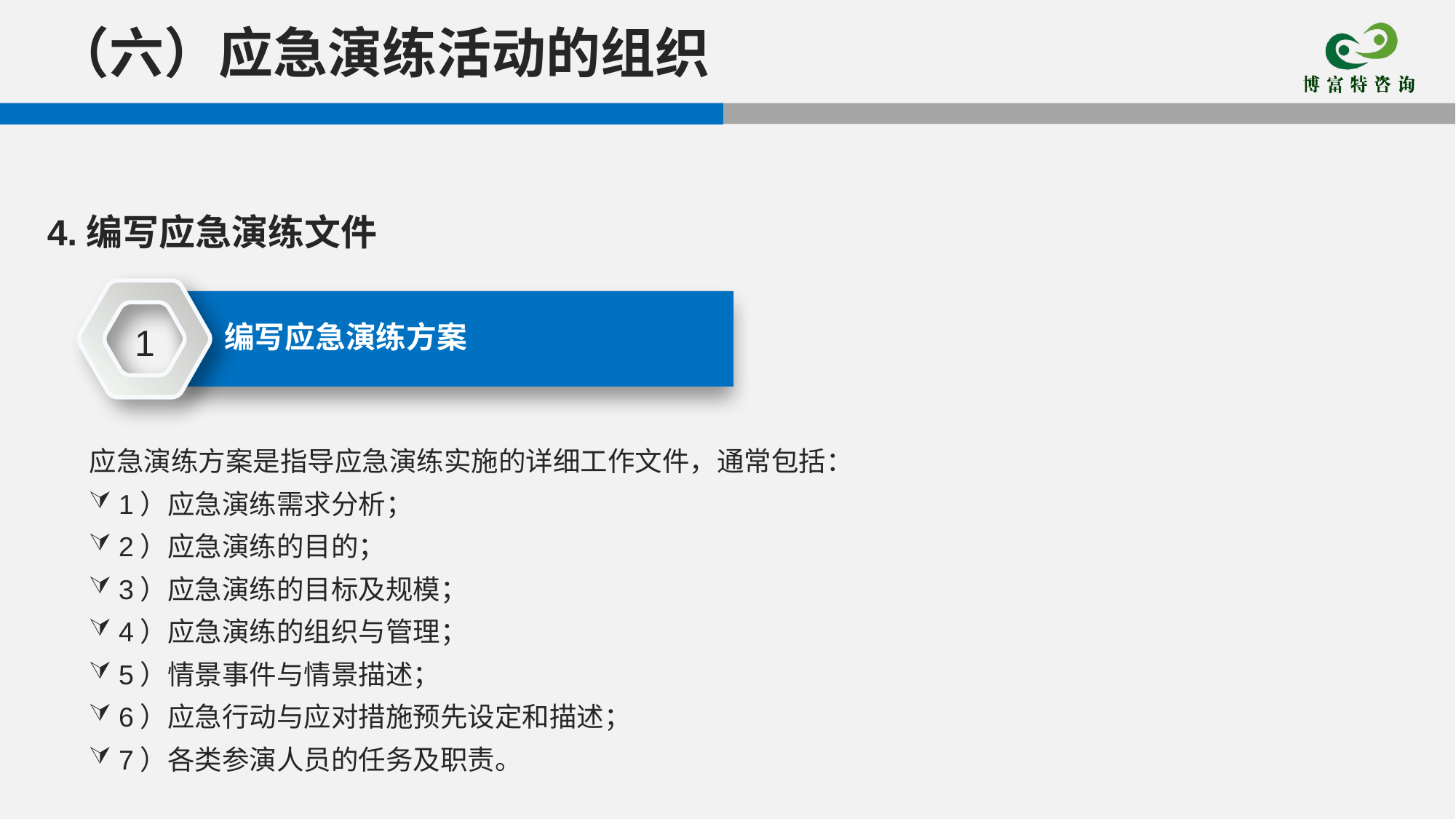

（六）应急演练活动的组织

4.编写应急演练文件

1
编写应急演练方案
应急演练方案是指导应急演练实施的详细工作文件，通常包括：
 1）应急演练需求分析；
 2）应急演练的目的；
 3）应急演练的目标及规模；
 4）应急演练的组织与管理；
 5）情景事件与情景描述；
 6）应急行动与应对措施预先设定和描述；
 7）各类参演人员的任务及职责。